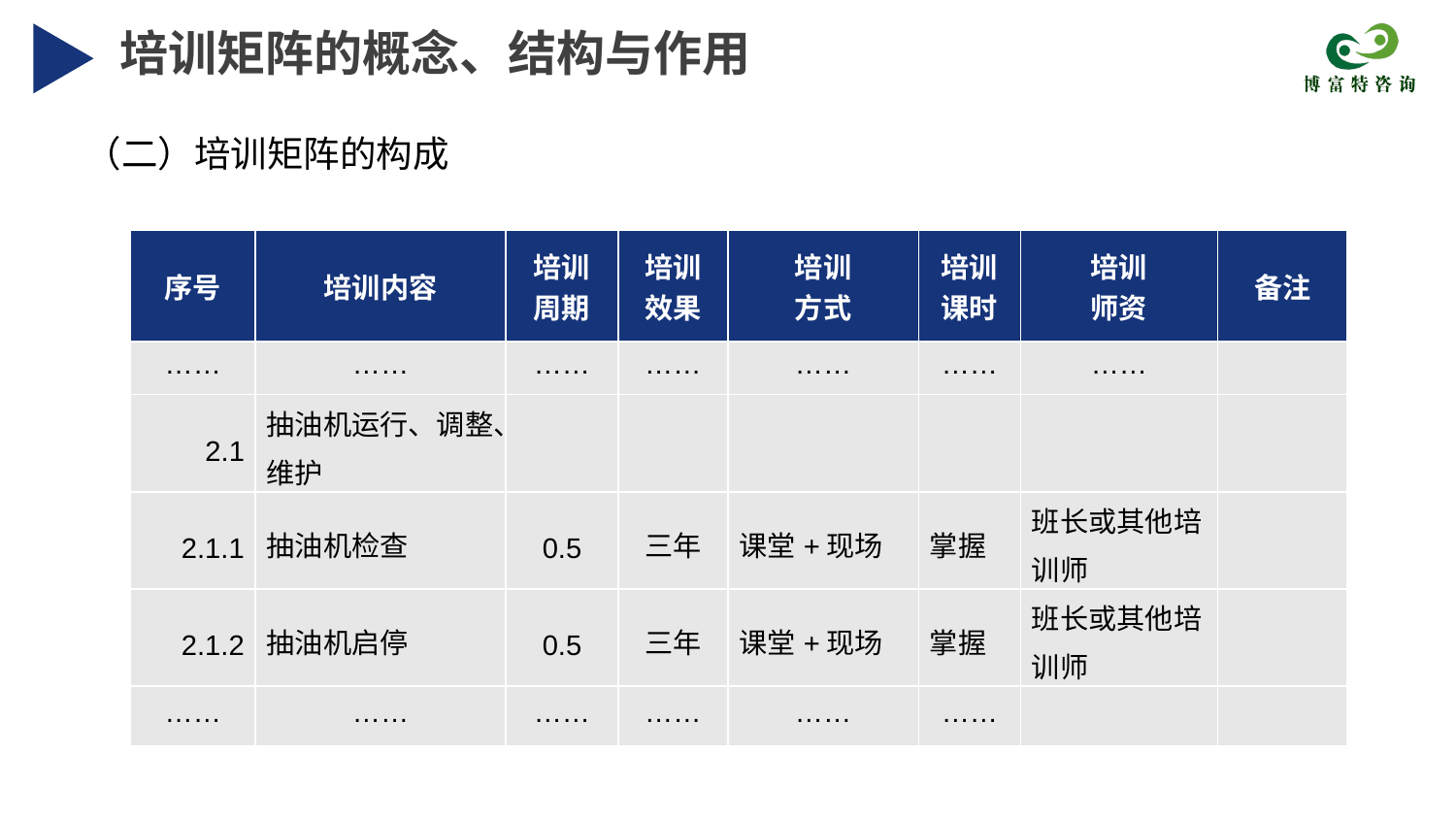

培训矩阵的概念、结构与作用
（二）培训矩阵的构成
| 序号 | 培训内容 | 培训 周期 | 培训 效果 | 培训 方式 | 培训 课时 | 培训 师资 | 备注 |
| --- | --- | --- | --- | --- | --- | --- | --- |
| …… | …… | …… | …… | …… | …… | …… |  |
| 2.1 | 抽油机运行、调整、维护 |  |  |  |  |  |  |
| 2.1.1 | 抽油机检查 | 0.5 | 三年 | 课堂+现场 | 掌握 | 班长或其他培训师 |  |
| 2.1.2 | 抽油机启停 | 0.5 | 三年 | 课堂+现场 | 掌握 | 班长或其他培训师 |  |
| …… | …… | …… | …… | …… | …… |  |  |